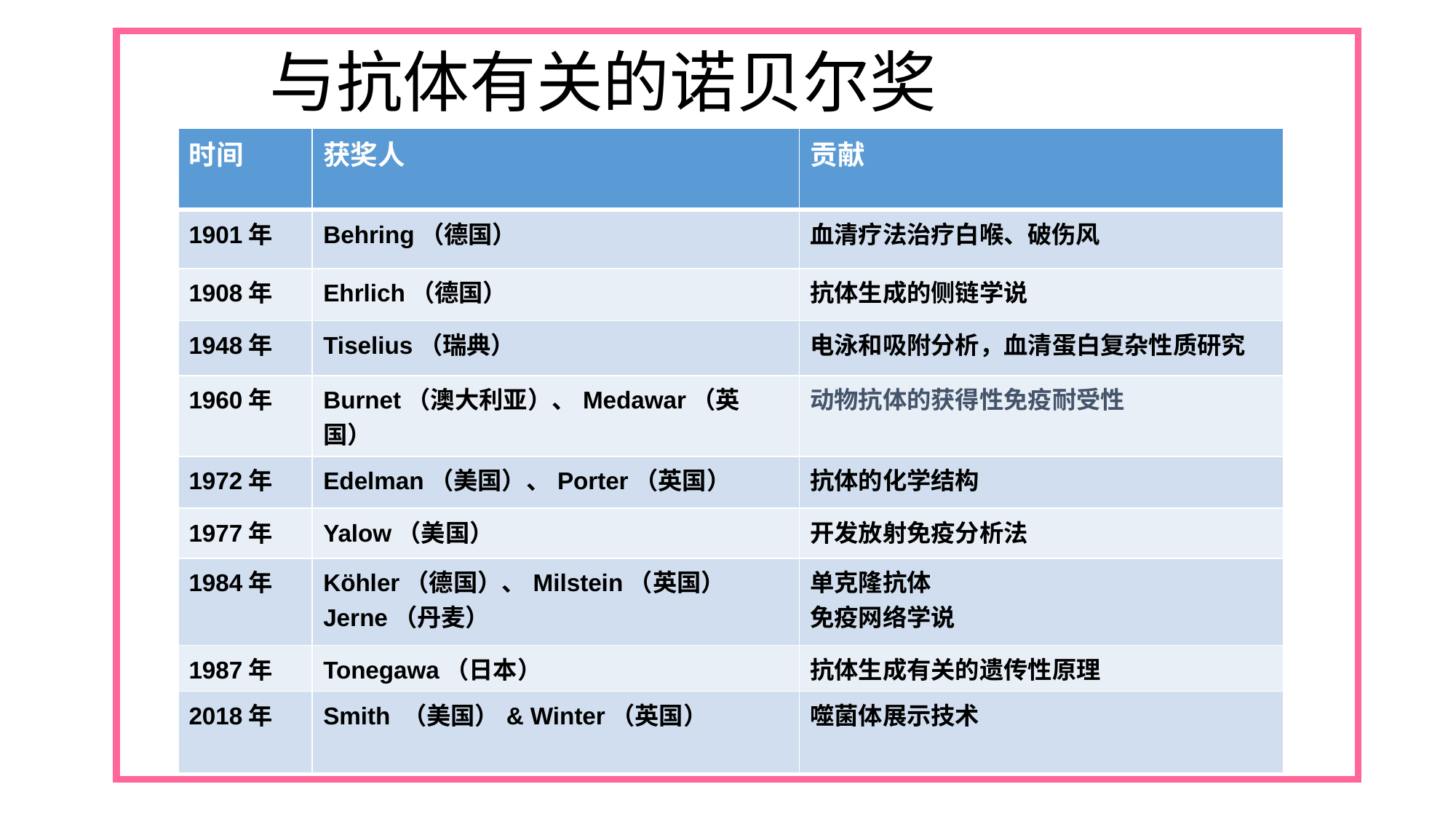

# 与抗体有关的诺贝尔奖

| 时间 | 获奖人 | 贡献 |
| --- | --- | --- |
| 1901年 | Behring（德国） | 血清疗法治疗白喉、破伤风 |
| 1908年 | Ehrlich（德国） | 抗体生成的侧链学说 |
| 1948年 | Tiselius（瑞典） | 电泳和吸附分析，血清蛋白复杂性质研究 |
| 1960年 | Burnet（澳大利亚）、Medawar（英国） | 动物抗体的获得性免疫耐受性 |
| 1972年 | Edelman（美国）、Porter（英国） | 抗体的化学结构 |
| 1977年 | Yalow（美国） | 开发放射免疫分析法 |
| 1984年 | Köhler（德国）、Milstein（英国） Jerne（丹麦） | 单克隆抗体 免疫网络学说 |
| 1987年 | Tonegawa（日本） | 抗体生成有关的遗传性原理 |
| 2018年 | Smith （美国）& Winter（英国） | 噬菌体展示技术 |